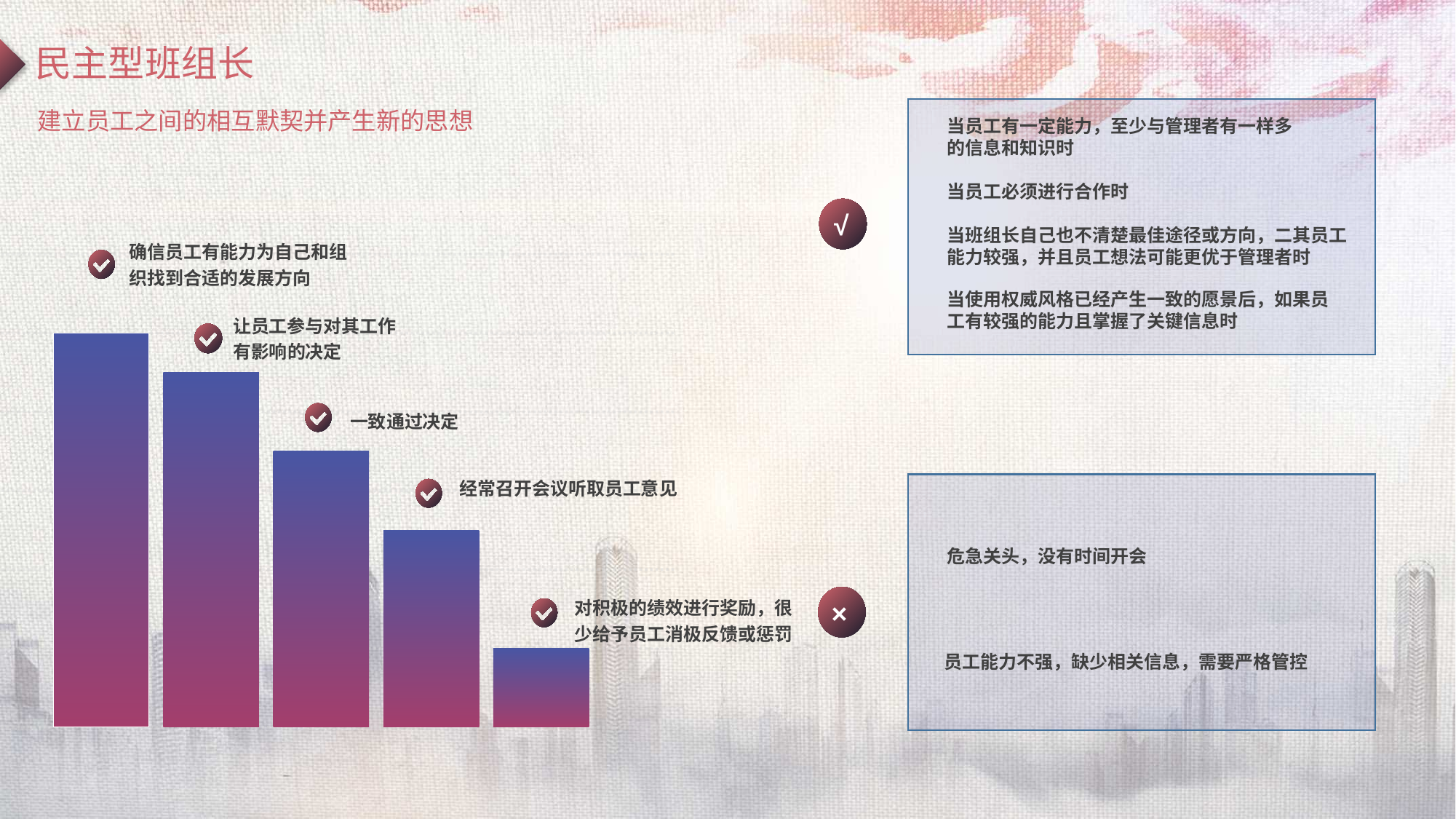

民主型班组长

当员工有一定能力，至少与管理者有一样多的信息和知识时
当员工必须进行合作时
当班组长自己也不清楚最佳途径或方向，二其员工能力较强，并且员工想法可能更优于管理者时
建立员工之间的相互默契并产生新的思想

√
确信员工有能力为自己和组织找到合适的发展方向

### Chart

| Category |  |  |  |  |  |
|---|---|---|---|---|---|
当使用权威风格已经产生一致的愿景后，如果员工有较强的能力且掌握了关键信息时
让员工参与对其工作有影响的决定

一致通过决定
经常召开会议听取员工意见

危急关头，没有时间开会
员工能力不强，缺少相关信息，需要严格管控

×
对积极的绩效进行奖励，很少给予员工消极反馈或惩罚